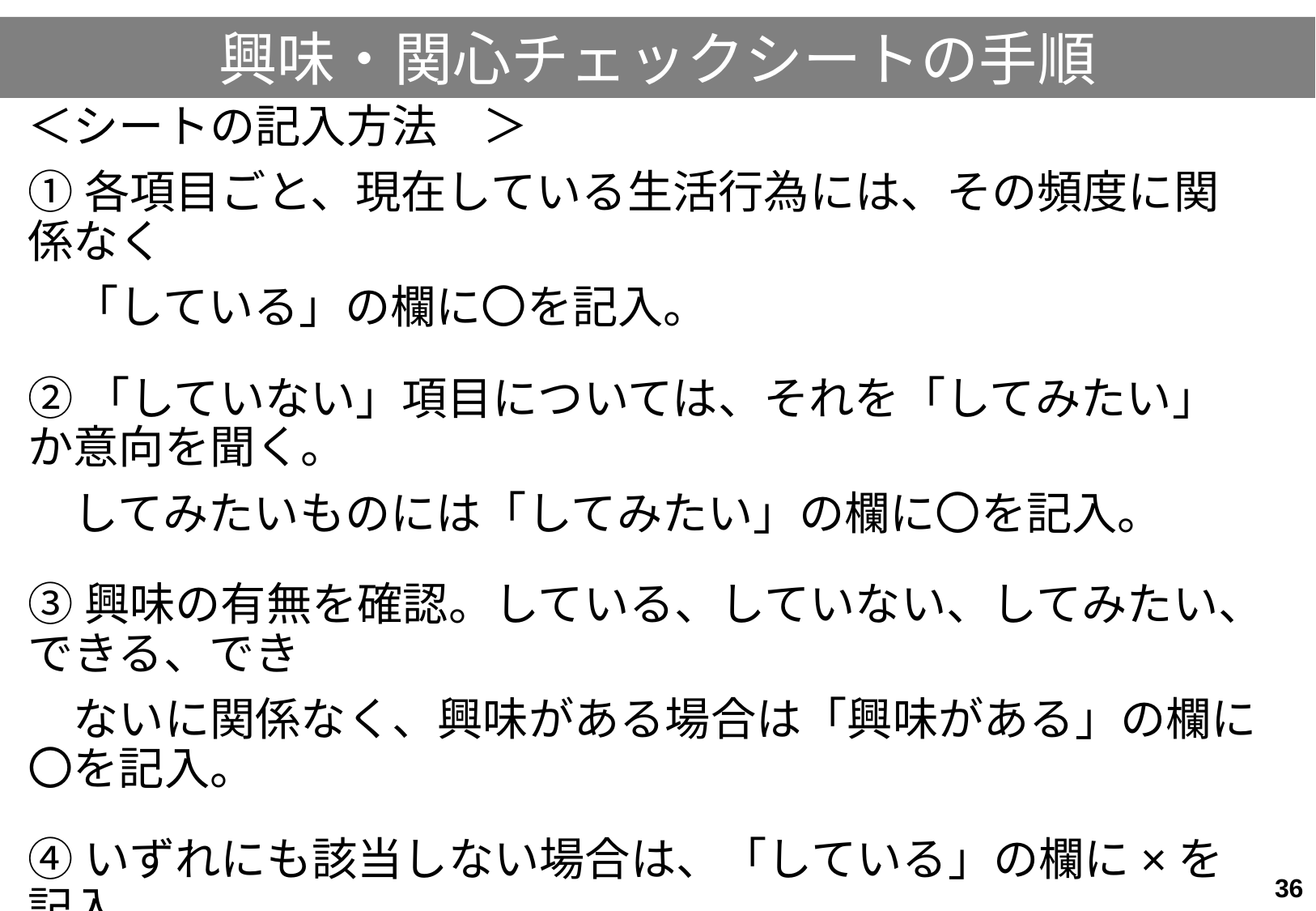

# 興味・関心チェックシートの手順
＜シートの記入方法　＞
①各項目ごと、現在している生活行為には、その頻度に関係なく
　「している」の欄に〇を記入。

②「していない」項目については、それを「してみたい」か意向を聞く。
　してみたいものには「してみたい」の欄に〇を記入。

③興味の有無を確認。している、していない、してみたい、できる、でき
　ないに関係なく、興味がある場合は「興味がある」の欄に〇を記入。

④いずれにも該当しない場合は、「している」の欄に×を記入。

⑤シートには空欄があり、各地域特有の生活行為や趣味活動など、
　使用する場に応じて追記する。

36